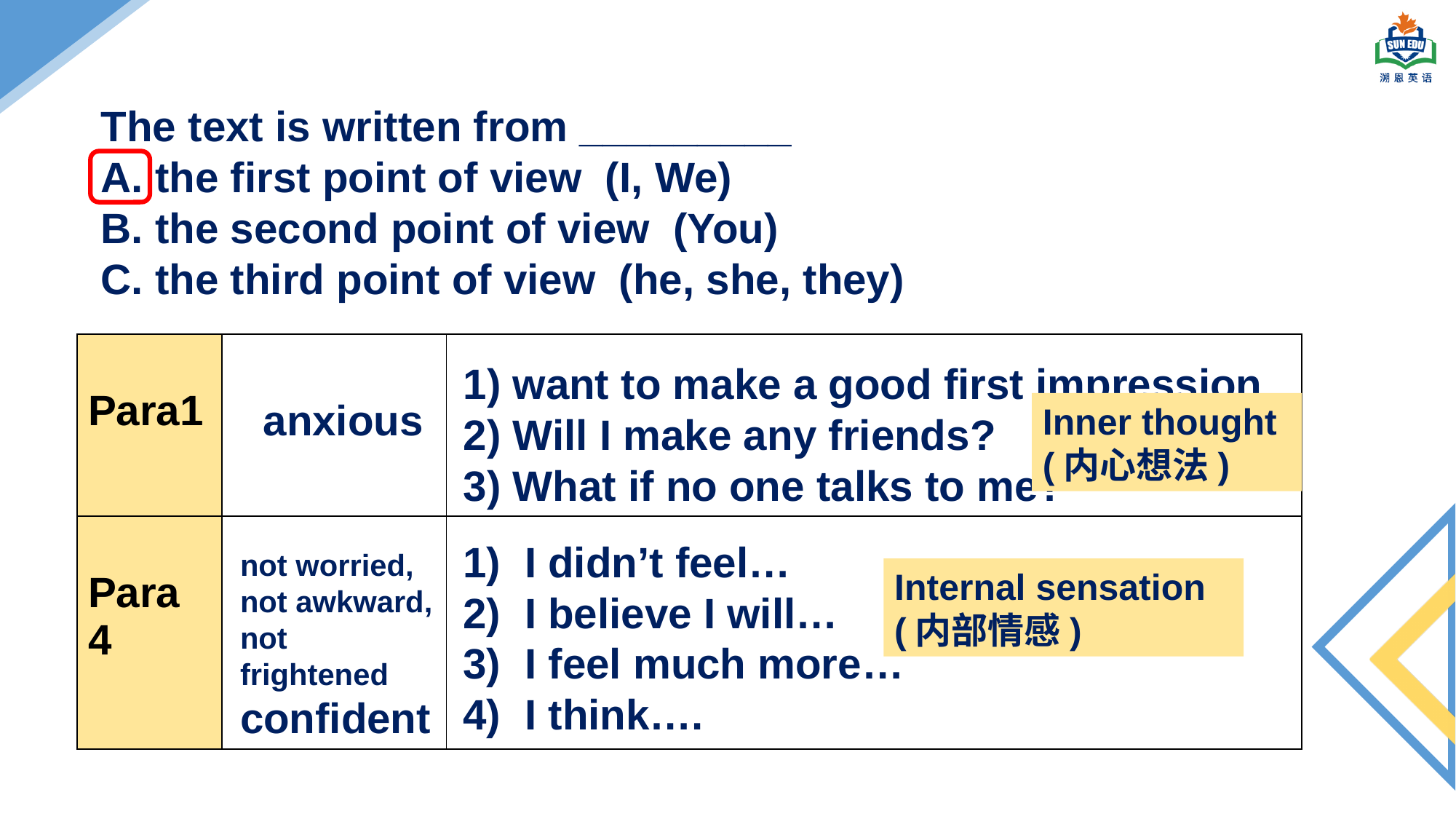

The text is written from _________
A. the first point of view  (I, We)
B. the second point of view  (You)
C. the third point of view  (he, she, they)

| Para1 |  |  |
| --- | --- | --- |
| Para 4 |  |  |
1) want to make a good first impression
2) Will I make any friends?
3) What if no one talks to me?
anxious
Inner thought
(内心想法)
I didn’t feel…
I believe I will…
I feel much more…
I think….
not worried, not awkward, not frightened confident
Internal sensation
(内部情感)